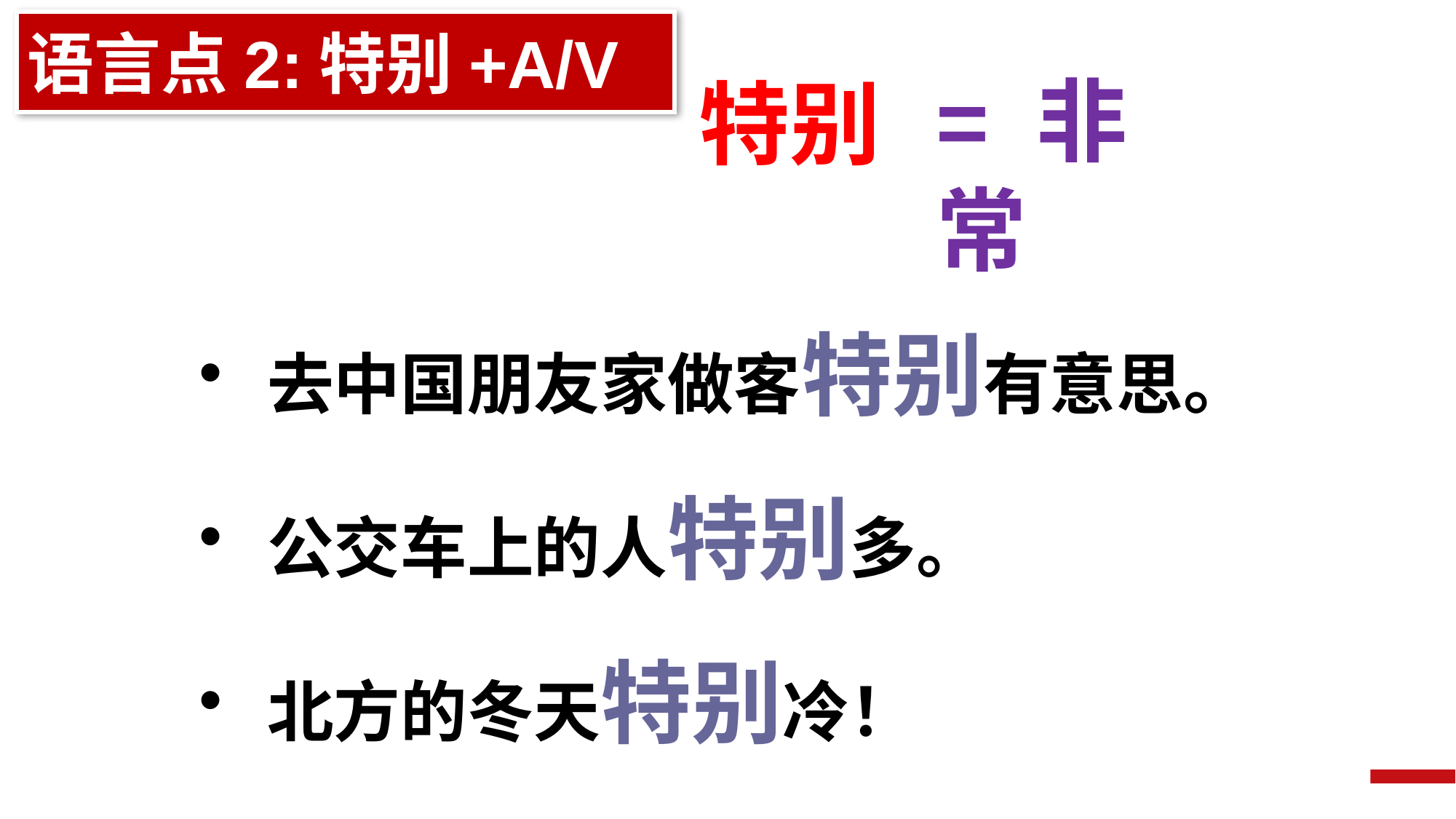

语言点2:特别+A/V
= 非常
特别
去中国朋友家做客特别有意思。
公交车上的人特别多。
北方的冬天特别冷！